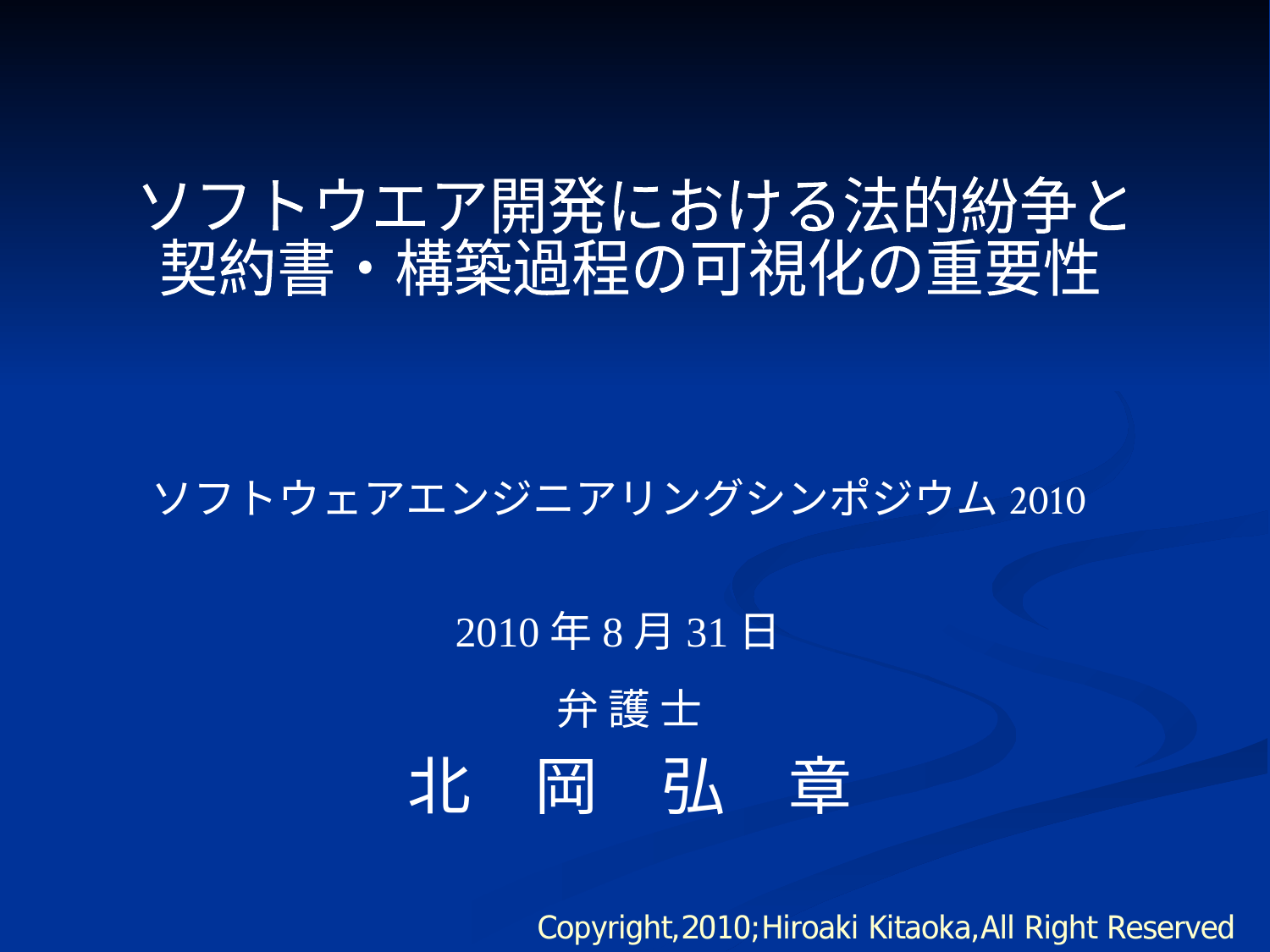

ソフトウエア開発における法的紛争と
契約書・構築過程の可視化の重要性
ソフトウェアエンジニアリングシンポジウム2010
2010年8月31日
弁 護 士
北　岡　弘　章
Copyright,2010;Hiroaki Kitaoka,All Right Reserved